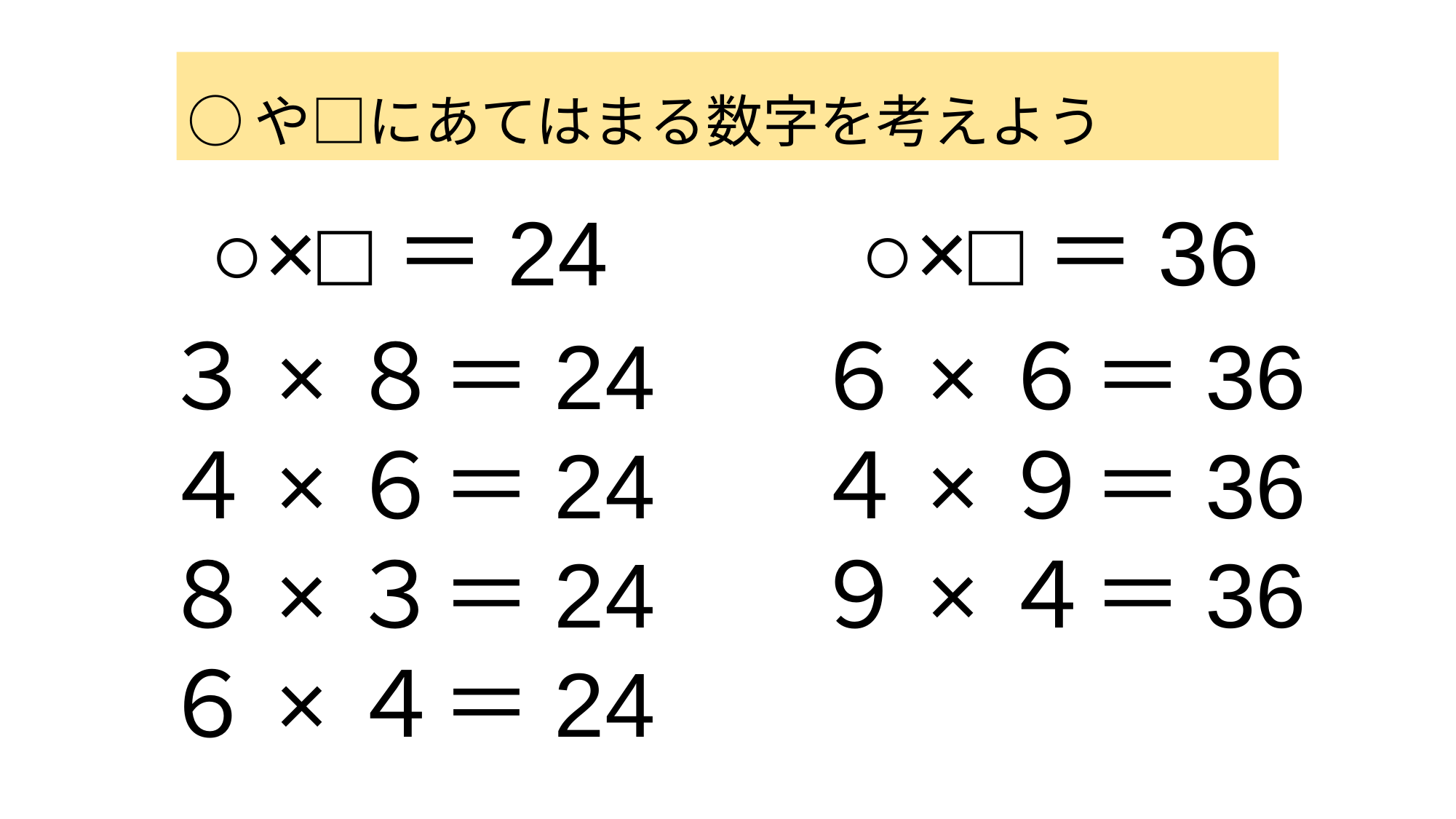

○や□にあてはまる数字を考えよう
○×□＝24
○×□＝36
３×８＝24
４×６＝24
８×３＝24
６×４＝24
６×６＝36
４×９＝36
９×４＝36